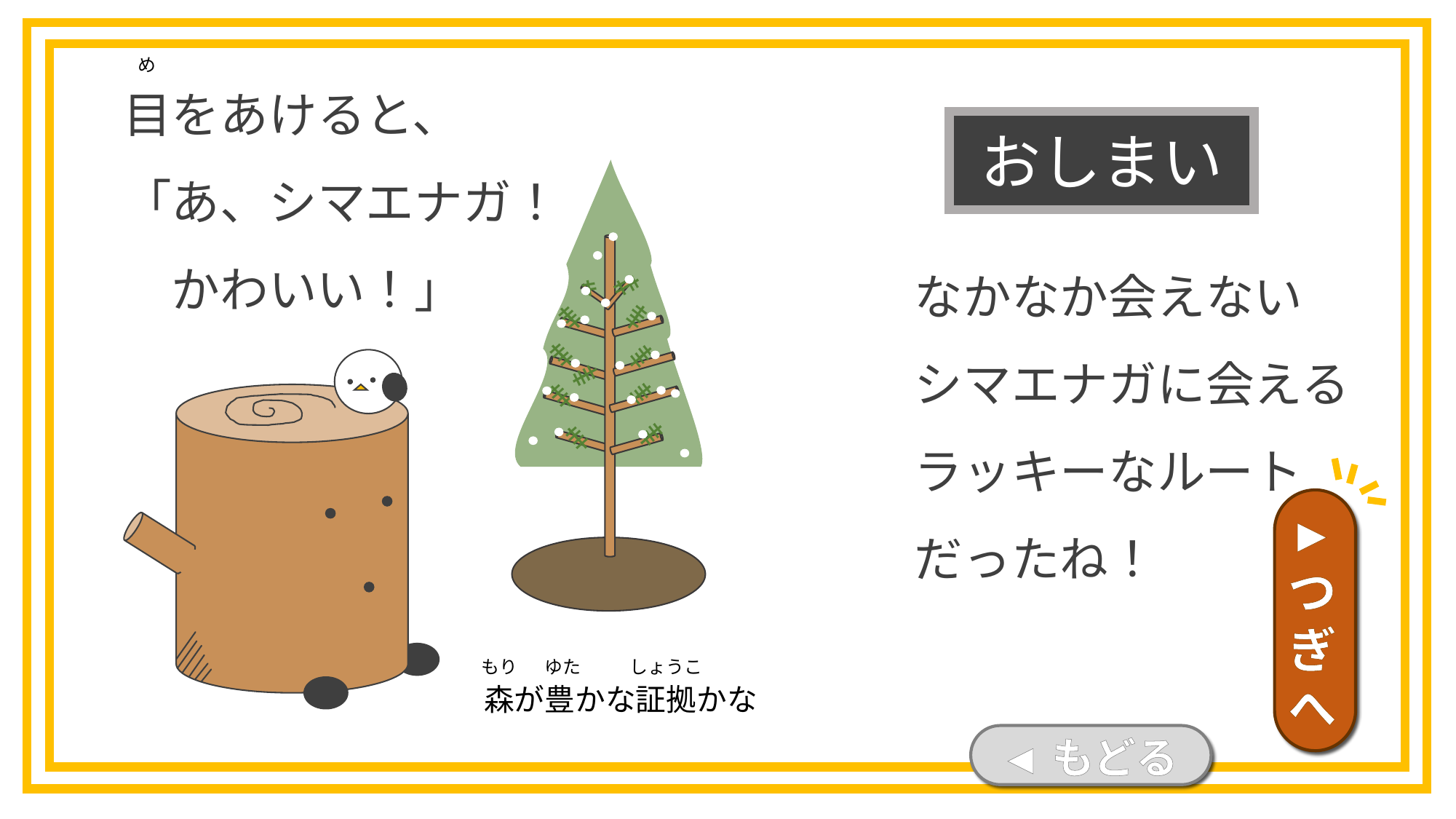

め
目をあけると、
「あ、シマエナガ！
　かわいい！」
おしまい

キ
キ
キ
キ
キ

キ
キ
キ
キ

キ
キ

キ
キ
キ
キ
キ
キ

キ
キ
キ
キ

なかなか会えない
シマエナガに会える
ラッキーなルート
だったね！

►つぎへ

もり
ゆた
しょうこ
森が豊かな証拠かな

◄もどる